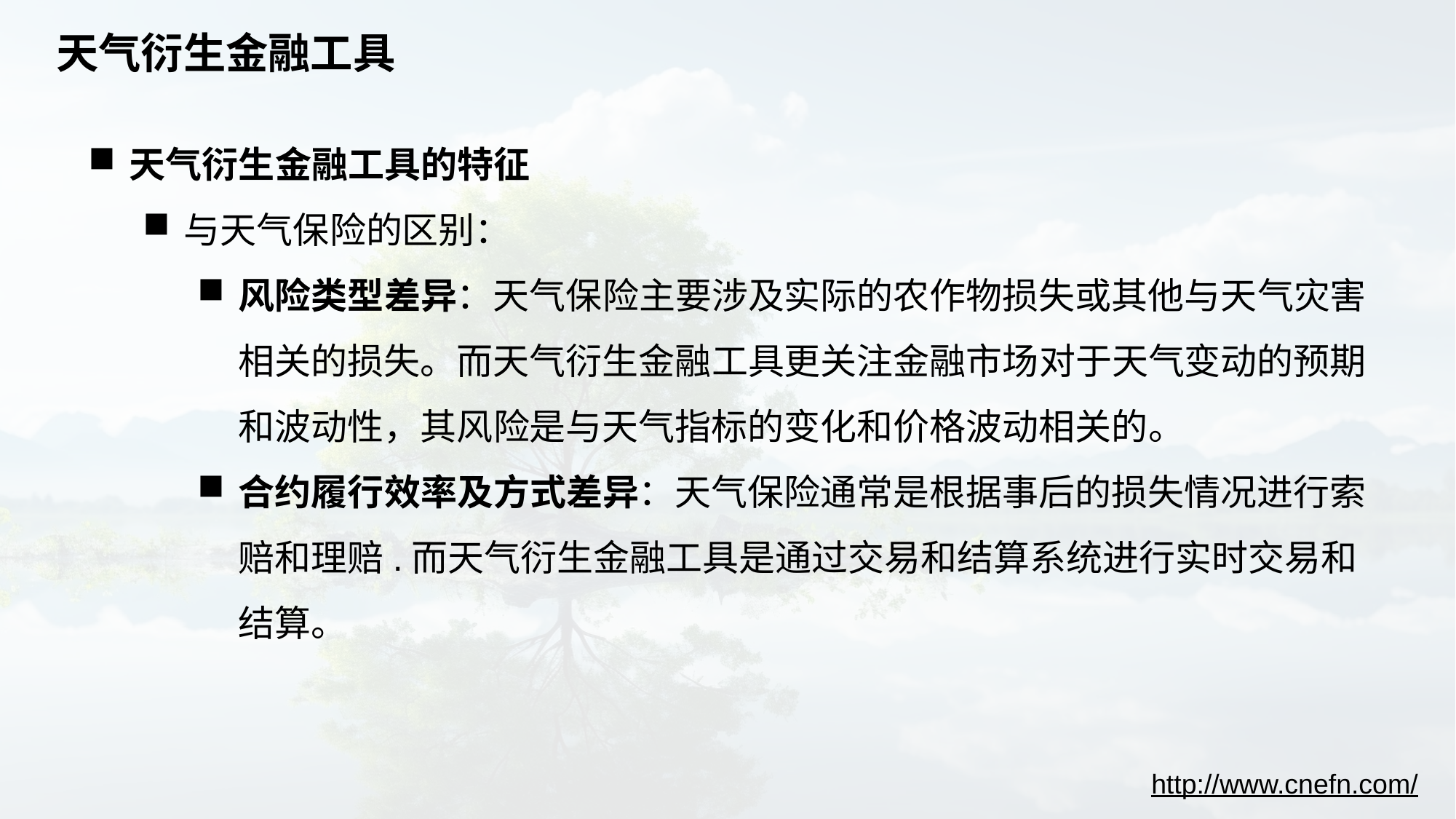

# 天气衍生金融工具
天气衍生金融工具的特征
与天气保险的区别：
风险类型差异：天气保险主要涉及实际的农作物损失或其他与天气灾害相关的损失。而天气衍生金融工具更关注金融市场对于天气变动的预期和波动性，其风险是与天气指标的变化和价格波动相关的。
合约履行效率及方式差异：天气保险通常是根据事后的损失情况进行索赔和理赔.而天气衍生金融工具是通过交易和结算系统进行实时交易和结算。